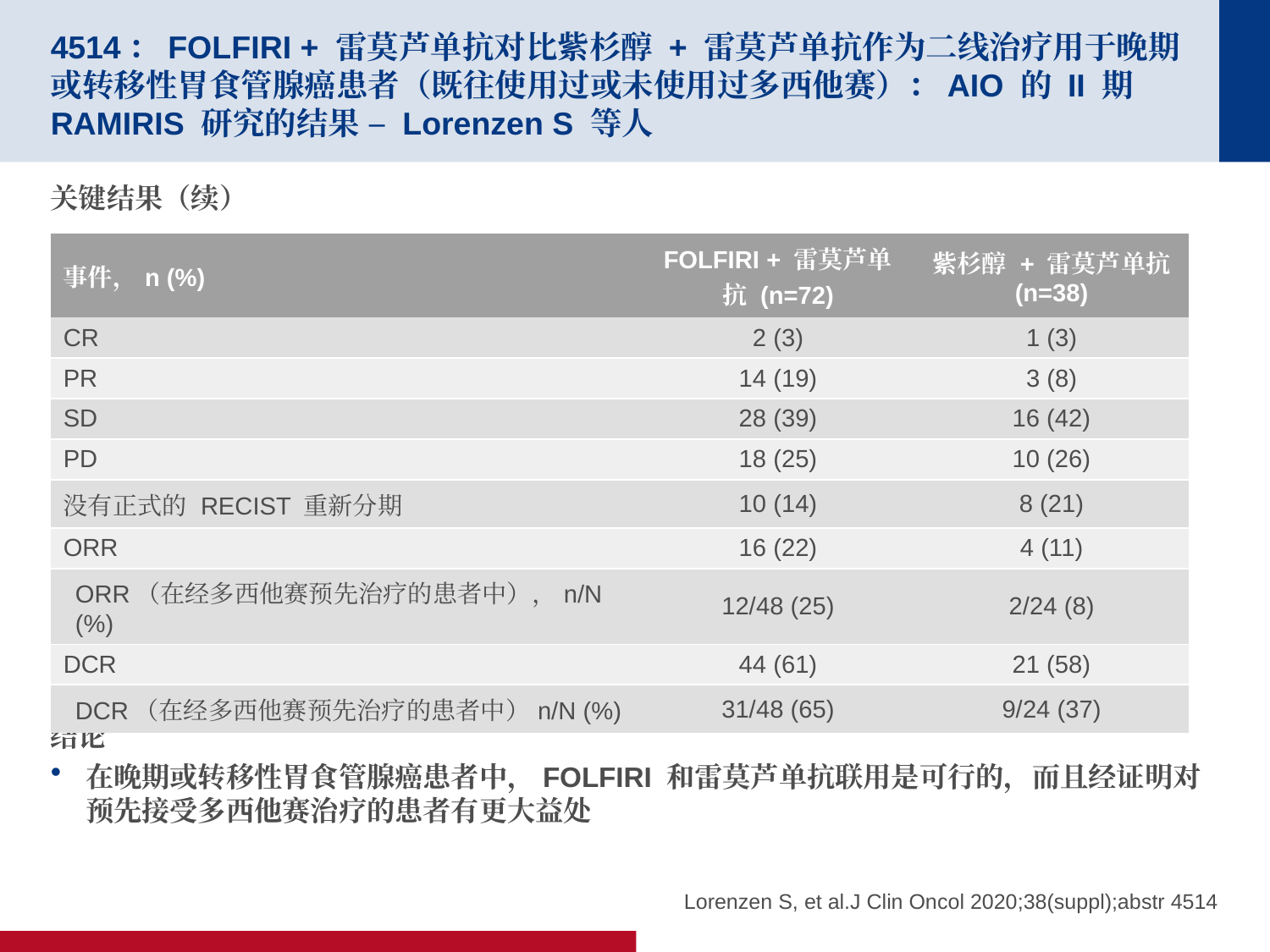

# 4514：FOLFIRI + 雷莫芦单抗对比紫杉醇 + 雷莫芦单抗作为二线治疗用于晚期或转移性胃食管腺癌患者（既往使用过或未使用过多西他赛）：AIO 的 II 期 RAMIRIS 研究的结果 – Lorenzen S 等人
关键结果（续）
结论
在晚期或转移性胃食管腺癌患者中，FOLFIRI 和雷莫芦单抗联用是可行的，而且经证明对预先接受多西他赛治疗的患者有更大益处
| 事件，n (%) | FOLFIRI + 雷莫芦单抗 (n=72) | 紫杉醇 + 雷莫芦单抗 (n=38) |
| --- | --- | --- |
| CR | 2 (3) | 1 (3) |
| PR | 14 (19) | 3 (8) |
| SD | 28 (39) | 16 (42) |
| PD | 18 (25) | 10 (26) |
| 没有正式的 RECIST 重新分期 | 10 (14) | 8 (21) |
| ORR | 16 (22) | 4 (11) |
| ORR（在经多西他赛预先治疗的患者中），n/N (%) | 12/48 (25) | 2/24 (8) |
| DCR | 44 (61) | 21 (58) |
| DCR（在经多西他赛预先治疗的患者中）n/N (%) | 31/48 (65) | 9/24 (37) |
Lorenzen S, et al.J Clin Oncol 2020;38(suppl);abstr 4514